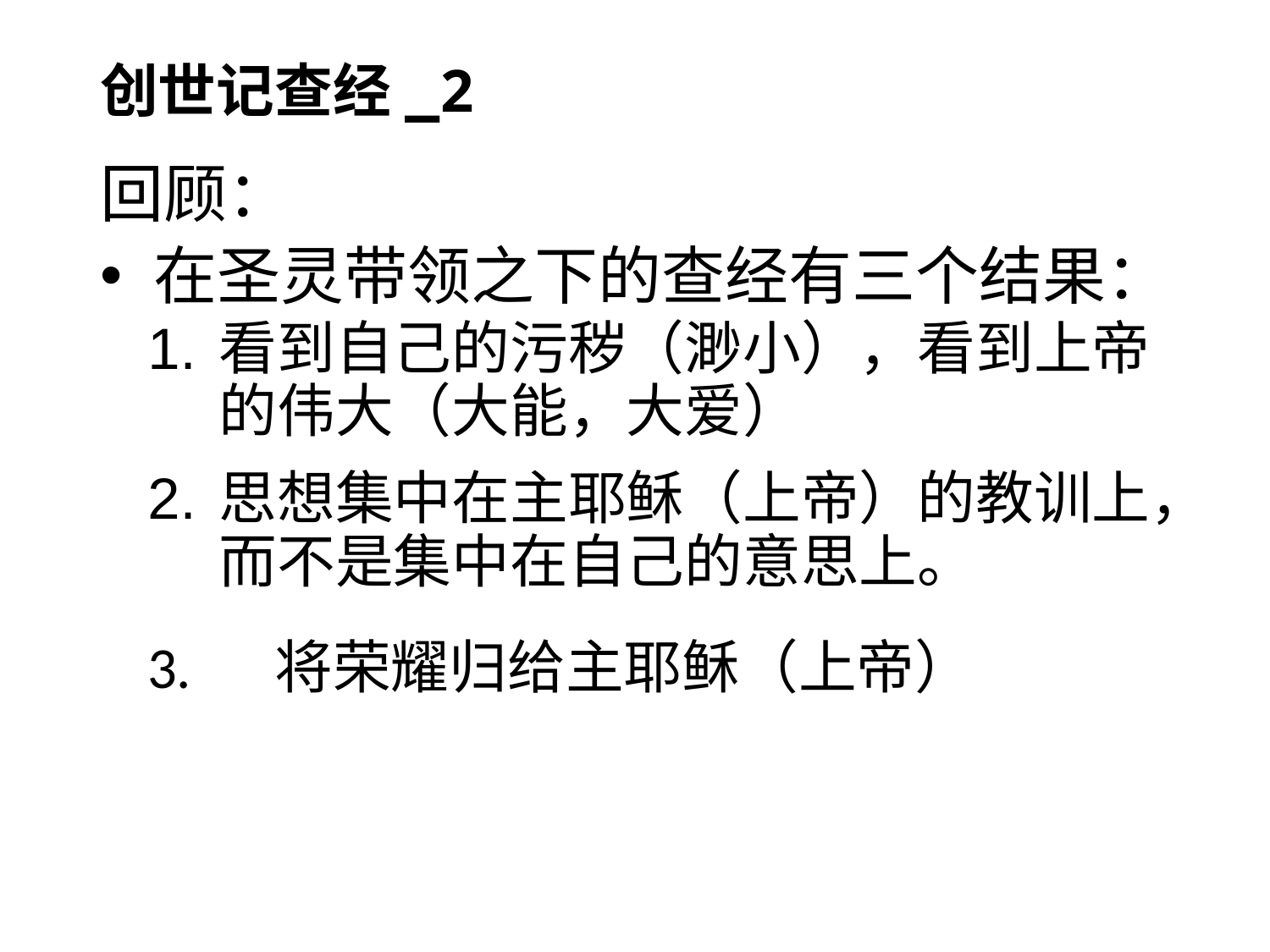

# 创世记查经_2
回顾：
 在圣灵带领之下的查经有三个结果：
看到自己的污秽（渺小），看到上帝的伟大（大能，大爱）

思想集中在主耶稣（上帝）的教训上，而不是集中在自己的意思上。

3.	将荣耀归给主耶稣（上帝）